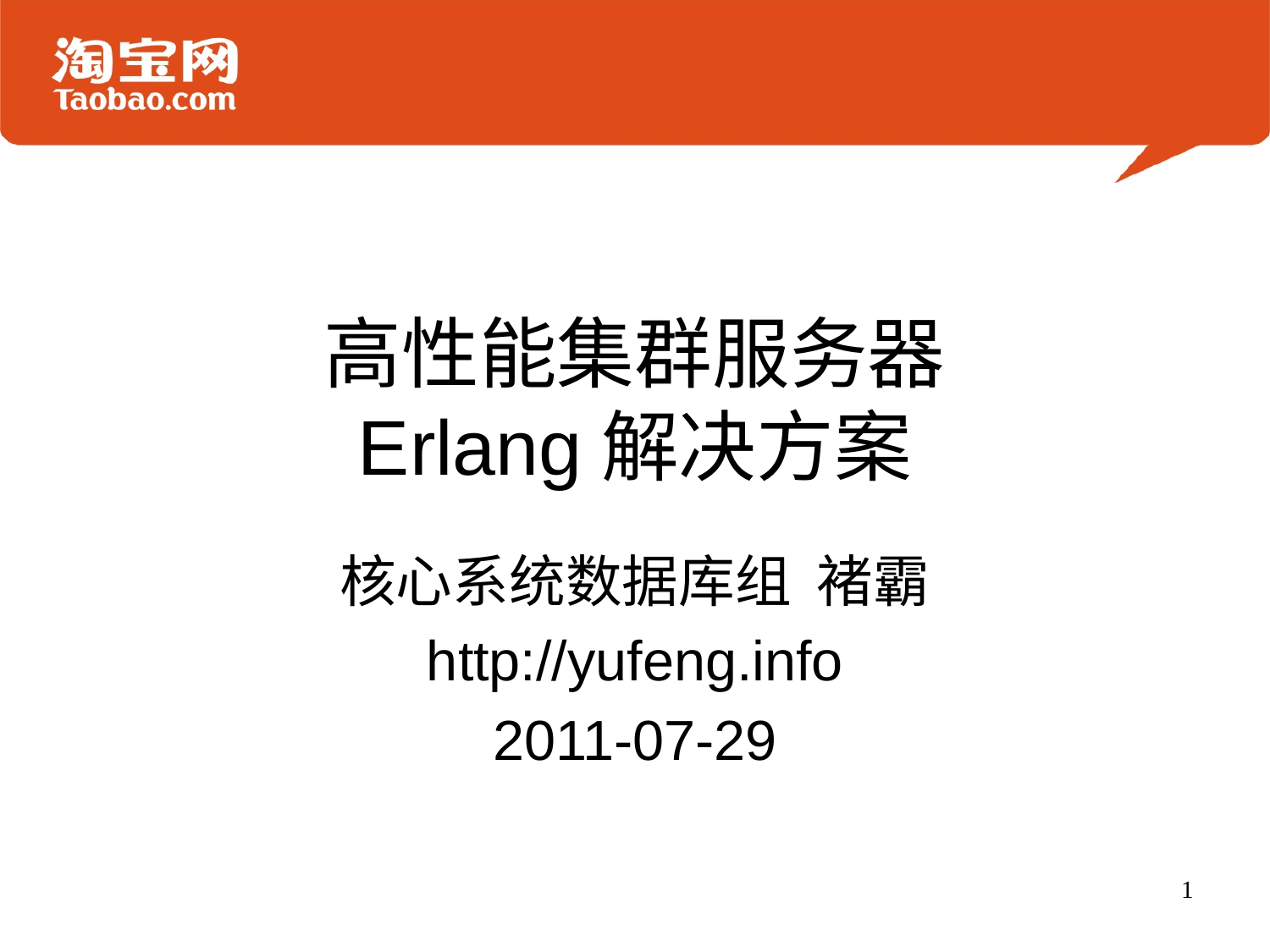

# 高性能集群服务器 Erlang解决方案
核心系统数据库组  褚霸
http://yufeng.info
2011-07-29
1